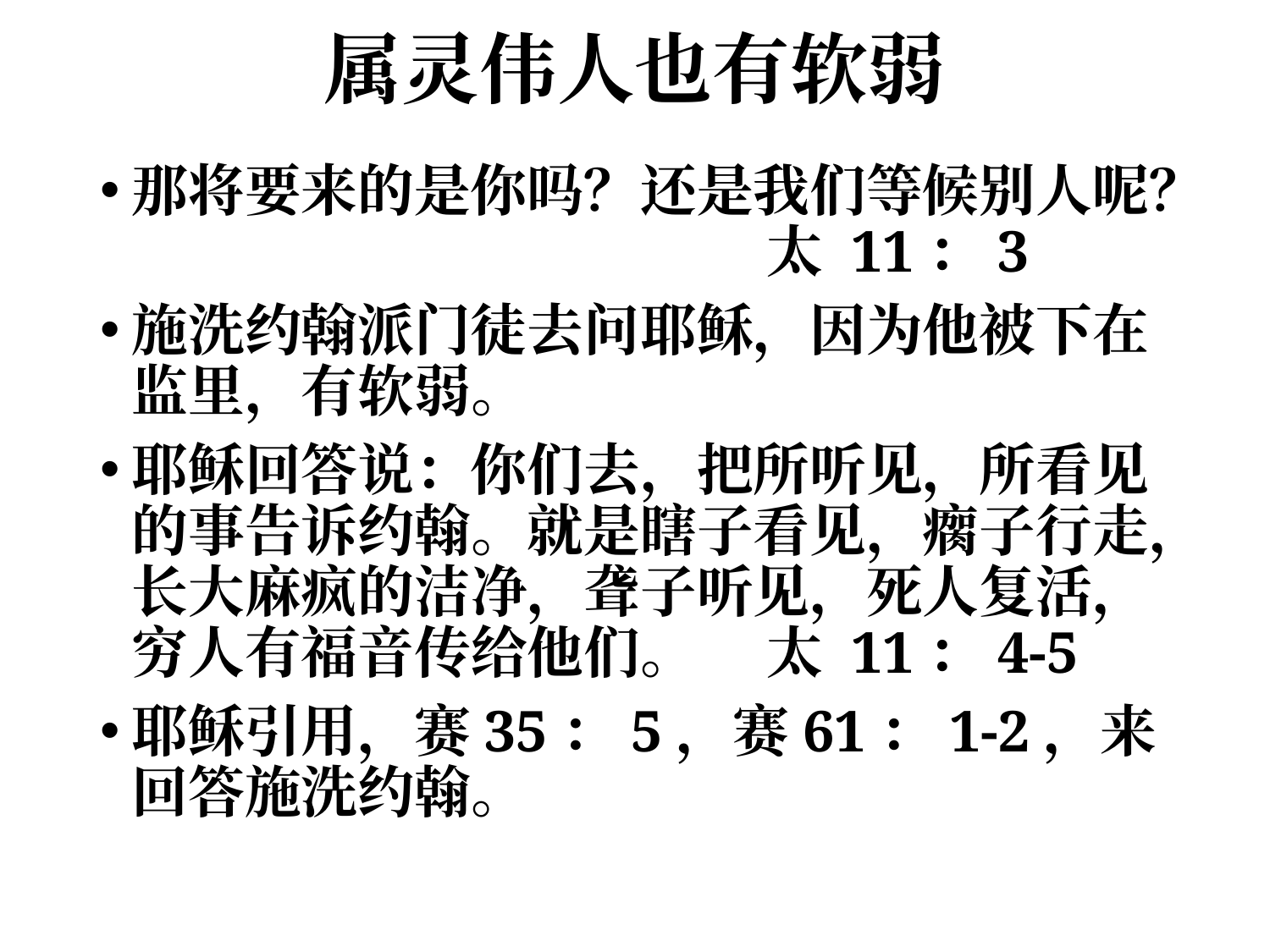

# 属灵伟人也有软弱
那将要来的是你吗？还是我们等候别人呢？					太 11：3
施洗约翰派门徒去问耶稣，因为他被下在监里，有软弱。
耶稣回答说：你们去，把所听见，所看见的事告诉约翰。就是瞎子看见，瘸子行走，长大麻疯的洁净，聋子听见，死人复活，穷人有福音传给他们。	太 11：4-5
耶稣引用，赛35：5，赛61：1-2，来回答施洗约翰。